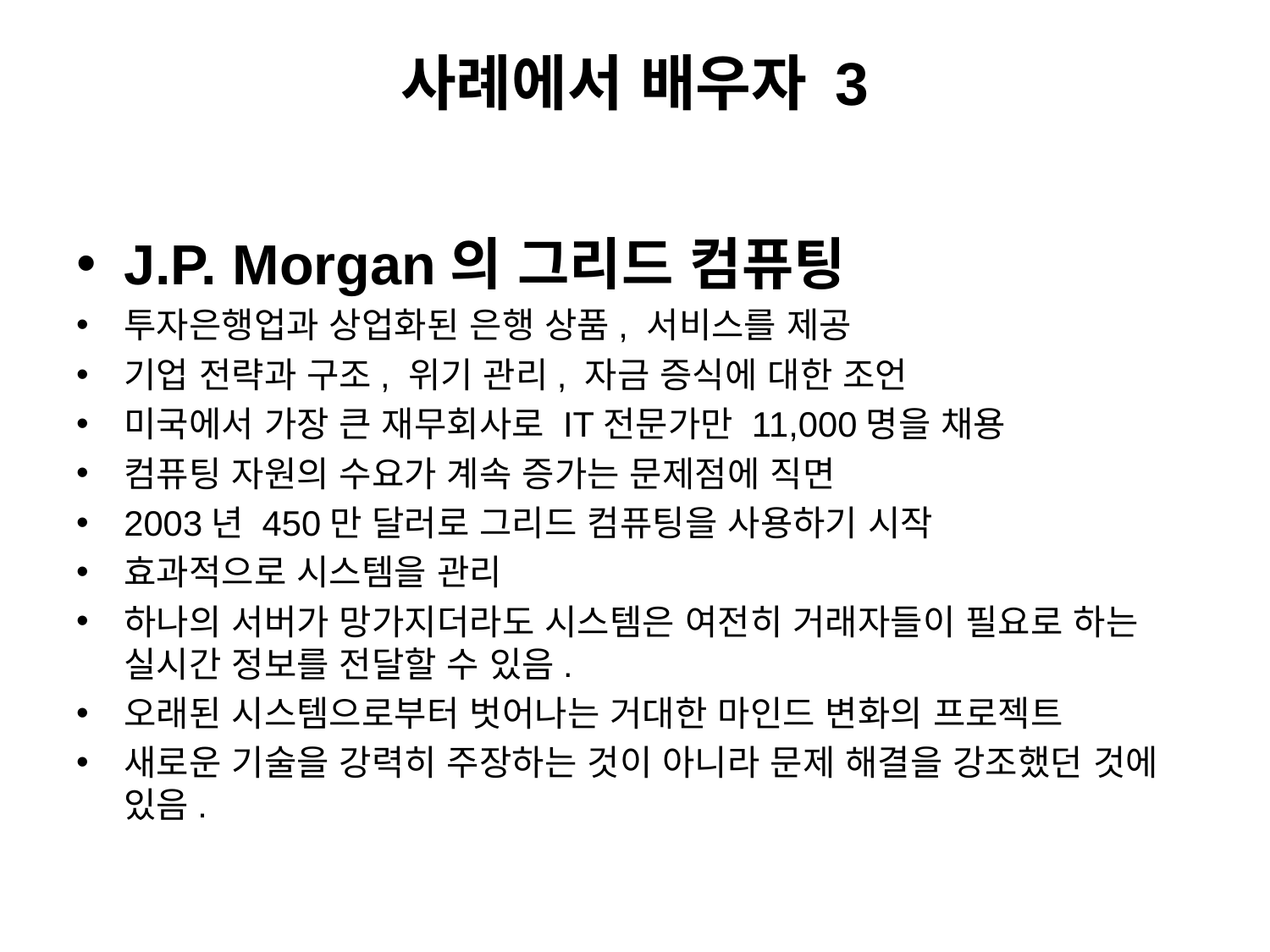

# 사례에서 배우자 3
J.P. Morgan의 그리드 컴퓨팅
투자은행업과 상업화된 은행 상품, 서비스를 제공
기업 전략과 구조, 위기 관리, 자금 증식에 대한 조언
미국에서 가장 큰 재무회사로 IT전문가만 11,000명을 채용
컴퓨팅 자원의 수요가 계속 증가는 문제점에 직면
2003년 450만 달러로 그리드 컴퓨팅을 사용하기 시작
효과적으로 시스템을 관리
하나의 서버가 망가지더라도 시스템은 여전히 거래자들이 필요로 하는 실시간 정보를 전달할 수 있음.
오래된 시스템으로부터 벗어나는 거대한 마인드 변화의 프로젝트
새로운 기술을 강력히 주장하는 것이 아니라 문제 해결을 강조했던 것에 있음.